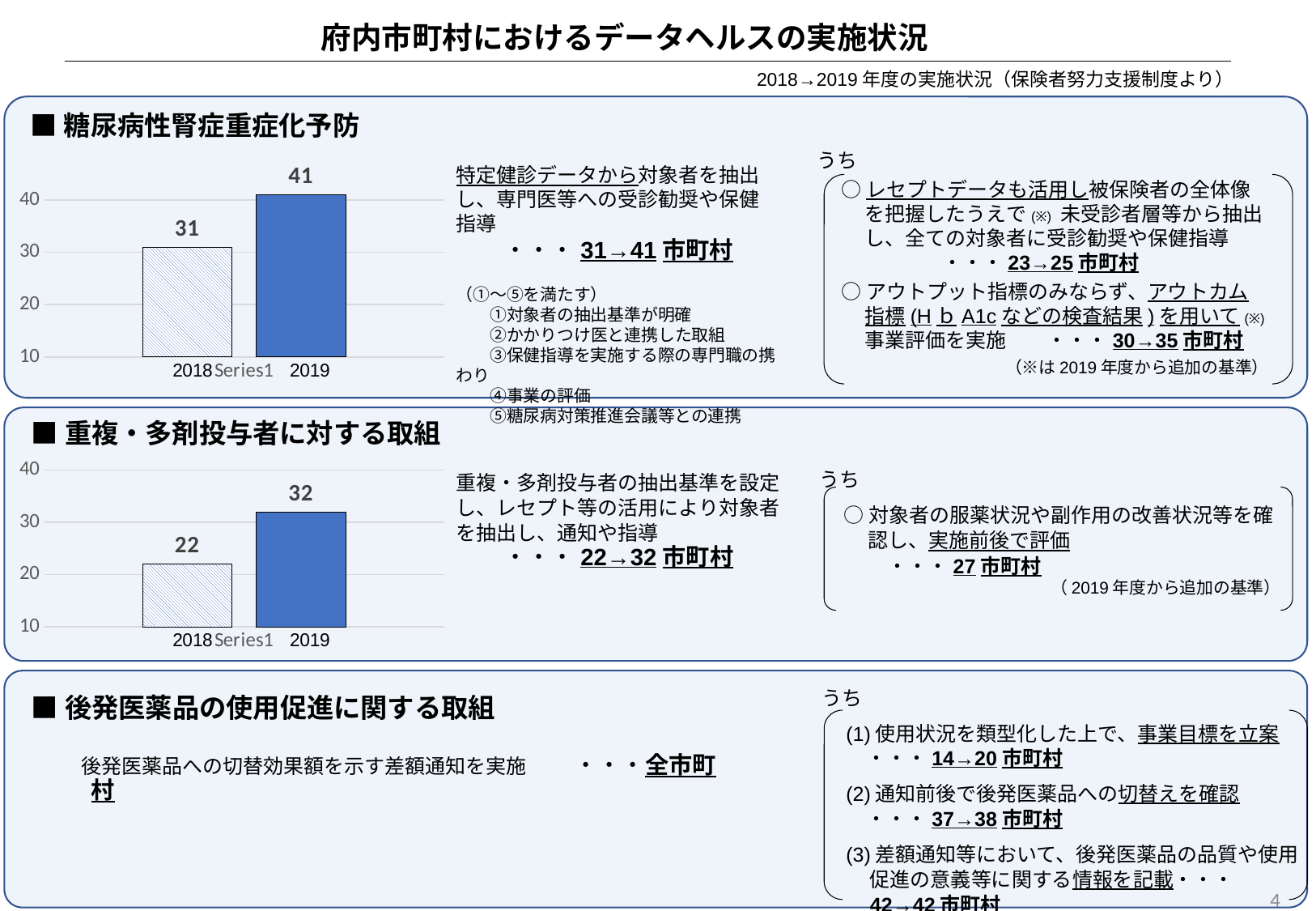

府内市町村におけるデータヘルスの実施状況
2018→2019年度の実施状況（保険者努力支援制度より）

■糖尿病性腎症重症化予防

### Chart

| Category | 2018年度 | 2019年度 |
|---|---|---|
|  | 31.0 | 41.0 |
うち
○レセプトデータも活用し被保険者の全体像を把握したうえで(※) 未受診者層等から抽出し、全ての対象者に受診勧奨や保健指導
　　　　　・・・23→25市町村
○アウトプット指標のみならず、アウトカム指標(HｂA1cなどの検査結果)を用いて(※)事業評価を実施　　・・・30→35市町村
（※は2019年度から追加の基準）

特定健診データから対象者を抽出し、専門医等への受診勧奨や保健指導
　　・・・31→41市町村

（①～⑤を満たす）
　　①対象者の抽出基準が明確
　　②かかりつけ医と連携した取組
　　③保健指導を実施する際の専門職の携わり
　　④事業の評価
　　⑤糖尿病対策推進会議等との連携

### Chart

| Category | 2018年度 | 2019年度 |
|---|---|---|
|  | 22.0 | 32.0 |
■重複・多剤投与者に対する取組
うち
○対象者の服薬状況や副作用の改善状況等を確認し、実施前後で評価
 　・・・27市町村
（2019年度から追加の基準）
重複・多剤投与者の抽出基準を設定し、レセプト等の活用により対象者を抽出し、通知や指導
　　・・・22→32市町村

うち
(1)使用状況を類型化した上で、事業目標を立案
　・・・14→20市町村
(2)通知前後で後発医薬品への切替えを確認
　・・・37→38市町村
(3)差額通知等において、後発医薬品の品質や使用促進の意義等に関する情報を記載・・・42→42市町村
■後発医薬品の使用促進に関する取組

後発医薬品への切替効果額を示す差額通知を実施　　・・・全市町村
4